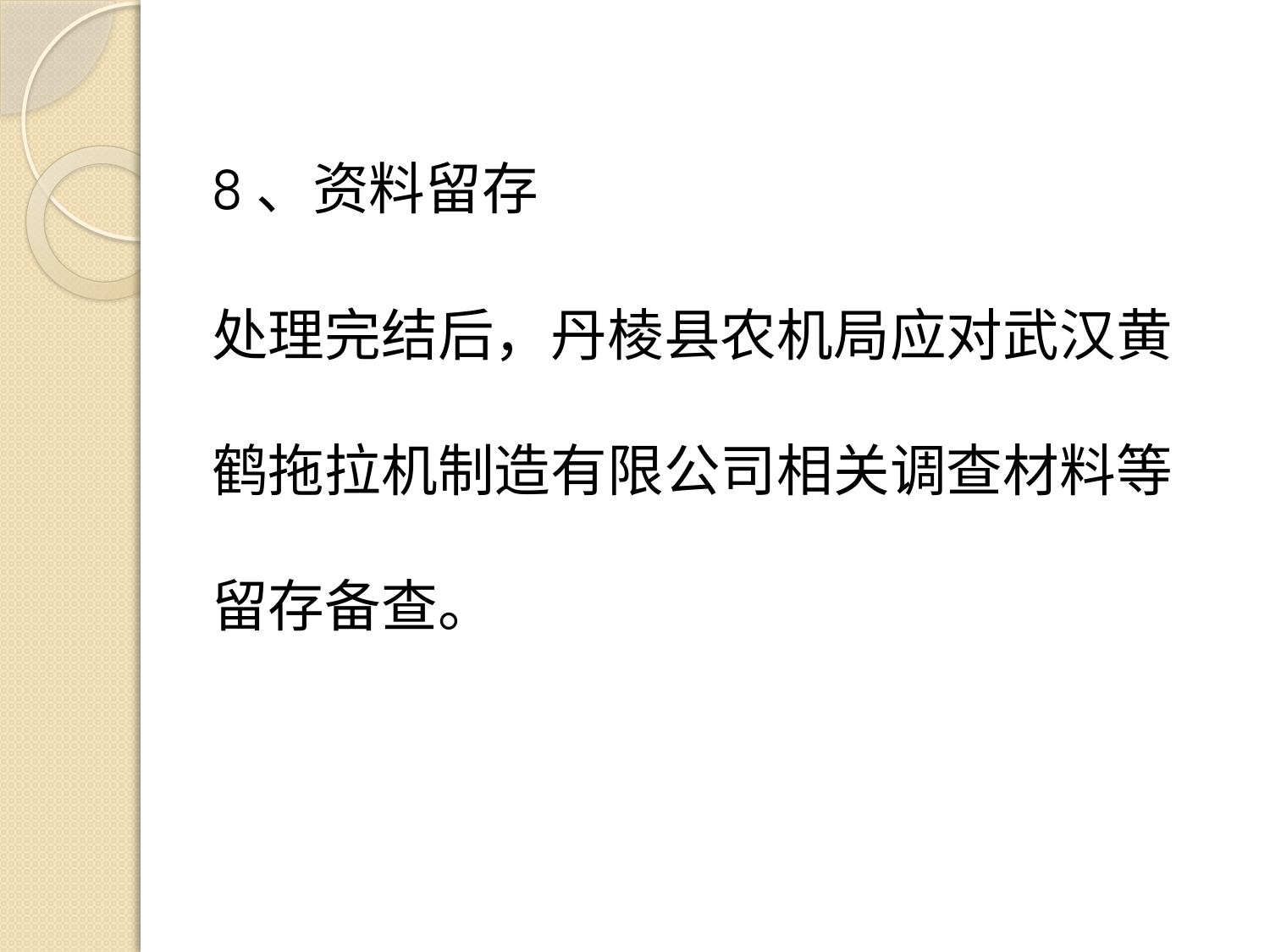

8、资料留存
处理完结后，丹棱县农机局应对武汉黄鹤拖拉机制造有限公司相关调查材料等留存备查。